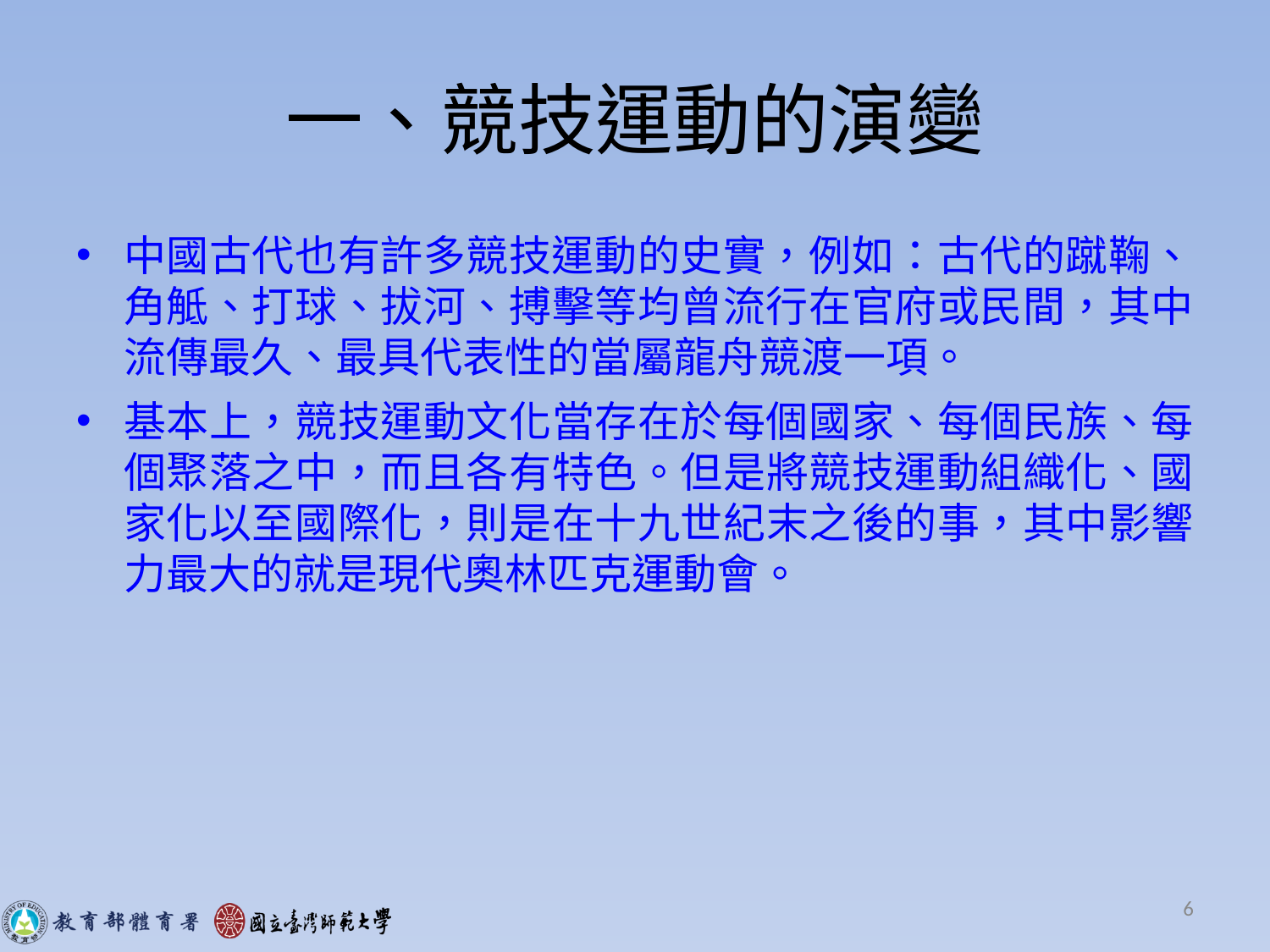

# 一、競技運動的演變
中國古代也有許多競技運動的史實，例如：古代的蹴鞠、角觝、打球、拔河、搏擊等均曾流行在官府或民間，其中流傳最久、最具代表性的當屬龍舟競渡一項。
基本上，競技運動文化當存在於每個國家、每個民族、每個聚落之中，而且各有特色。但是將競技運動組織化、國家化以至國際化，則是在十九世紀末之後的事，其中影響力最大的就是現代奧林匹克運動會。

6